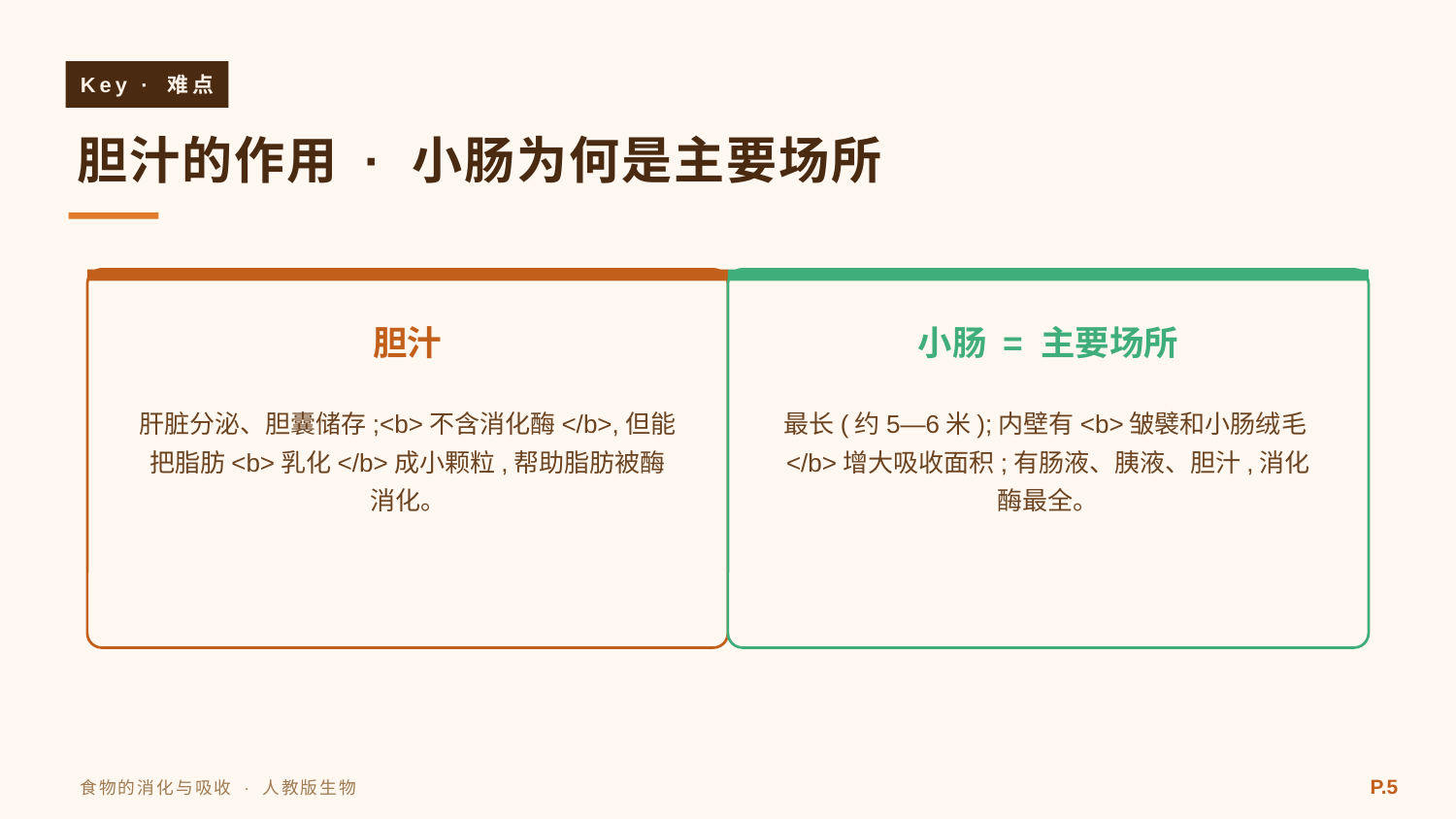

Key · 难点

胆汁的作用 · 小肠为何是主要场所

胆汁
小肠 = 主要场所
肝脏分泌、胆囊储存;<b>不含消化酶</b>,但能把脂肪<b>乳化</b>成小颗粒,帮助脂肪被酶消化。
最长(约5—6米);内壁有<b>皱襞和小肠绒毛</b>增大吸收面积;有肠液、胰液、胆汁,消化酶最全。
P.5
食物的消化与吸收 · 人教版生物